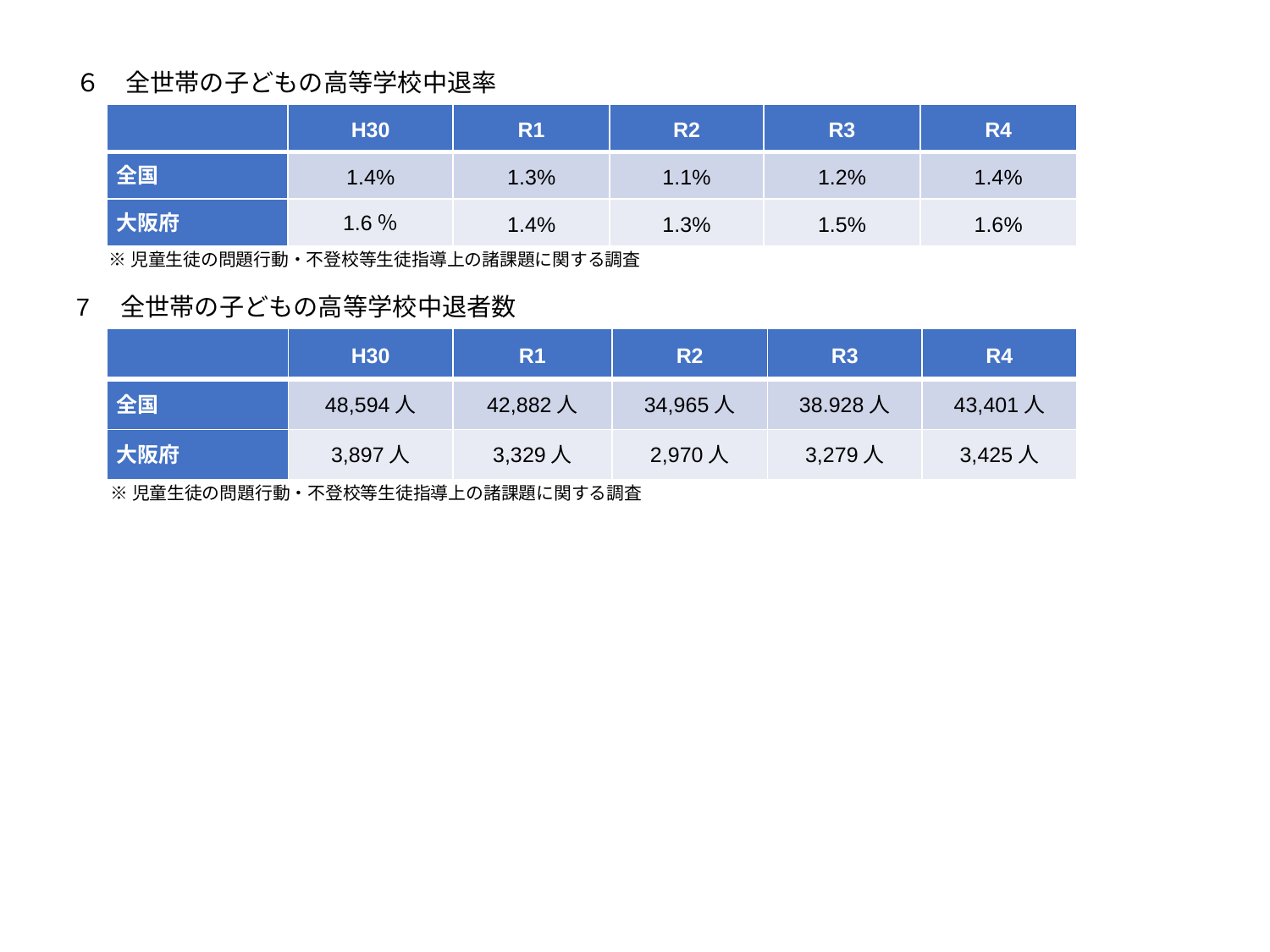

６　全世帯の子どもの高等学校中退率
|  | H30 | R1 | R2 | R3 | R4 |
| --- | --- | --- | --- | --- | --- |
| 全国 | 1.4% | 1.3% | 1.1% | 1.2% | 1.4% |
| 大阪府 | 1.6％ | 1.4% | 1.3% | 1.5% | 1.6% |
※児童生徒の問題行動・不登校等生徒指導上の諸課題に関する調査
7　全世帯の子どもの高等学校中退者数
|  | H30 | R1 | R2 | R3 | R4 |
| --- | --- | --- | --- | --- | --- |
| 全国 | 48,594人 | 42,882人 | 34,965人 | 38.928人 | 43,401人 |
| 大阪府 | 3,897人 | 3,329人 | 2,970人 | 3,279人 | 3,425人 |
※児童生徒の問題行動・不登校等生徒指導上の諸課題に関する調査